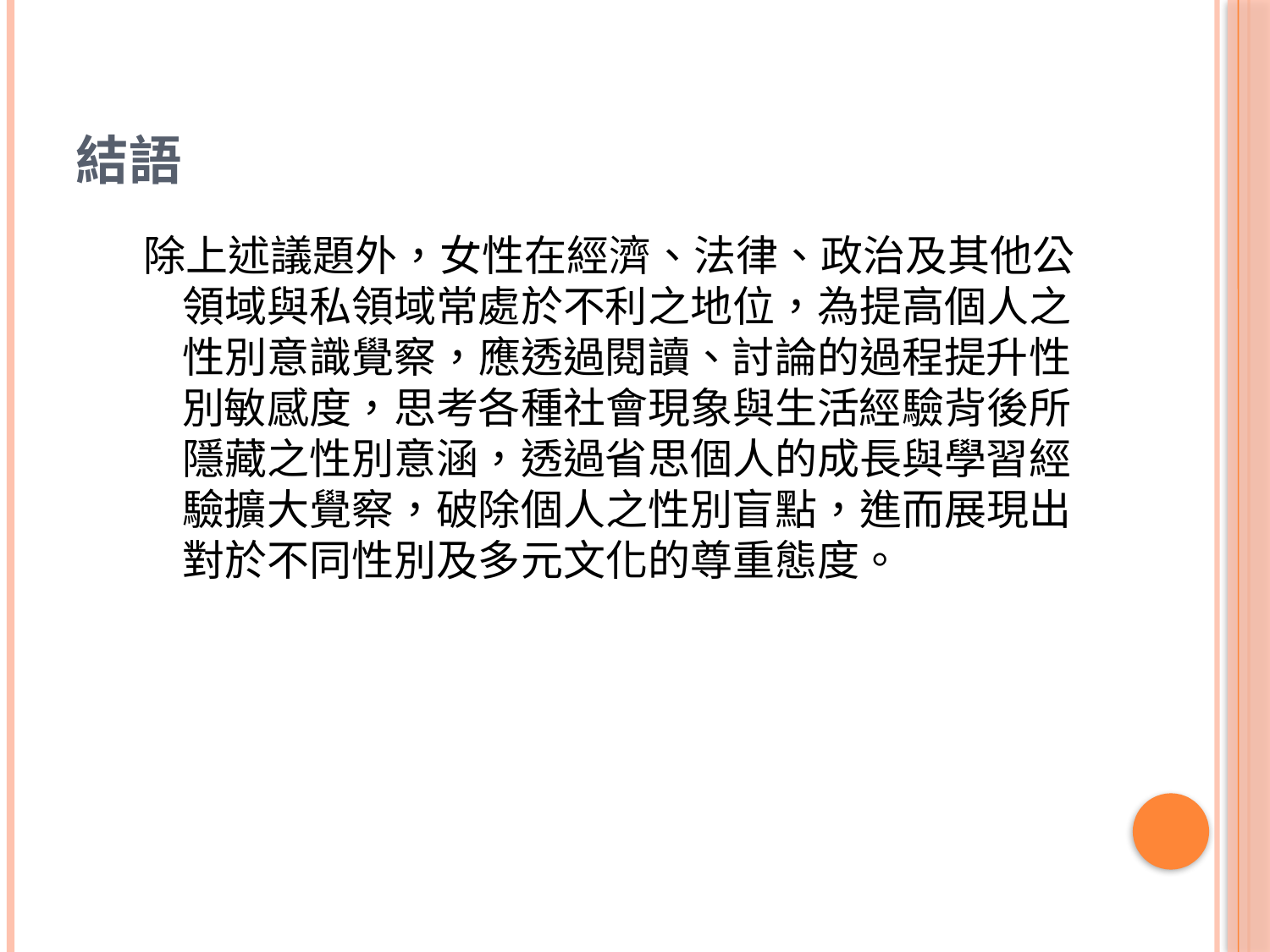

# 結語
      除上述議題外，女性在經濟、法律、政治及其他公領域與私領域常處於不利之地位，為提高個人之性別意識覺察，應透過閱讀、討論的過程提升性別敏感度，思考各種社會現象與生活經驗背後所隱藏之性別意涵，透過省思個人的成長與學習經驗擴大覺察，破除個人之性別盲點，進而展現出對於不同性別及多元文化的尊重態度。